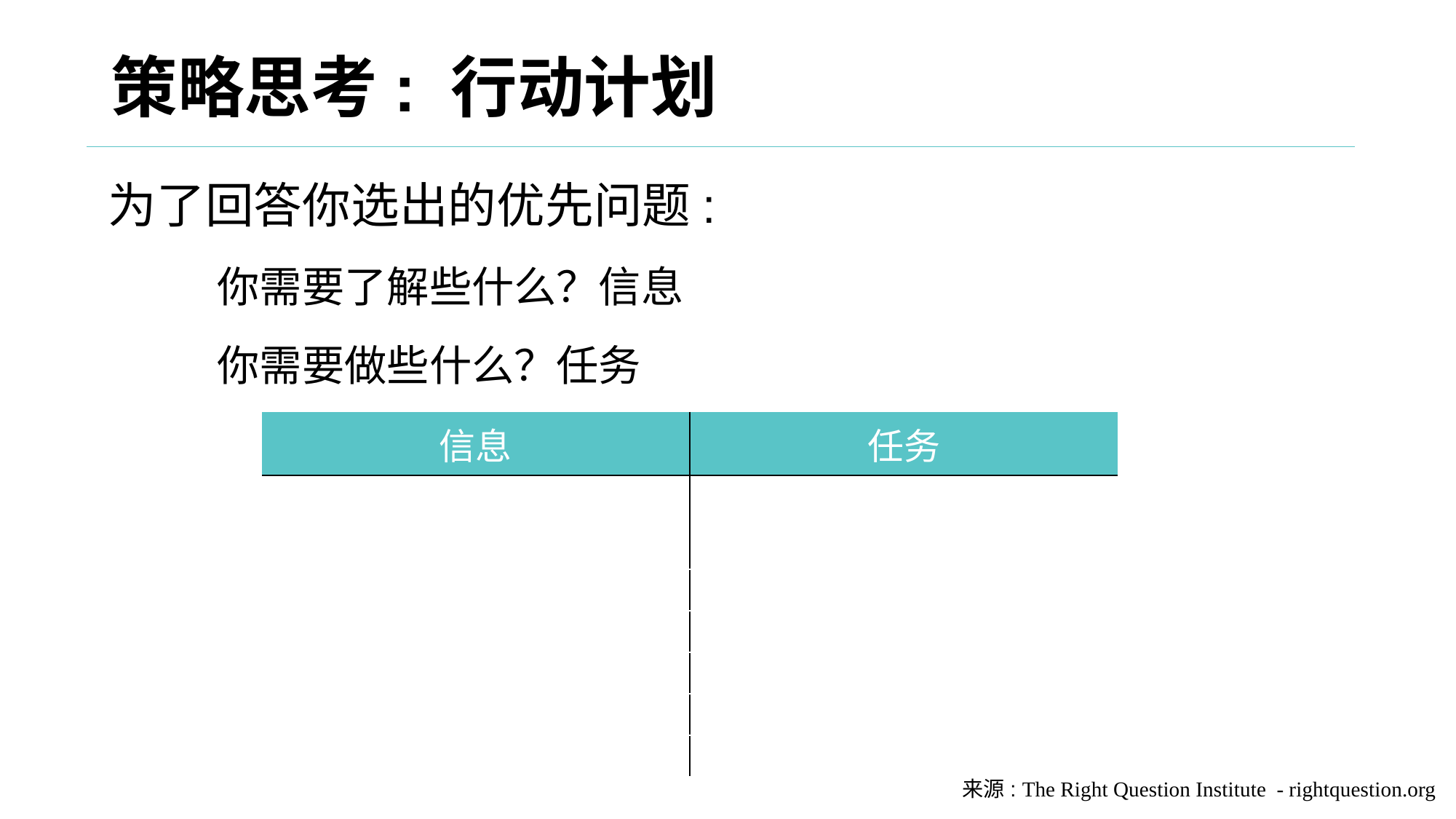

# 策略思考: 行动计划
为了回答你选出的优先问题:
你需要了解些什么？信息
你需要做些什么？任务
| 信息 | 任务 |
| --- | --- |
|  |  |
|  |  |
|  |  |
|  |  |
|  |  |
|  |  |
|  |  |